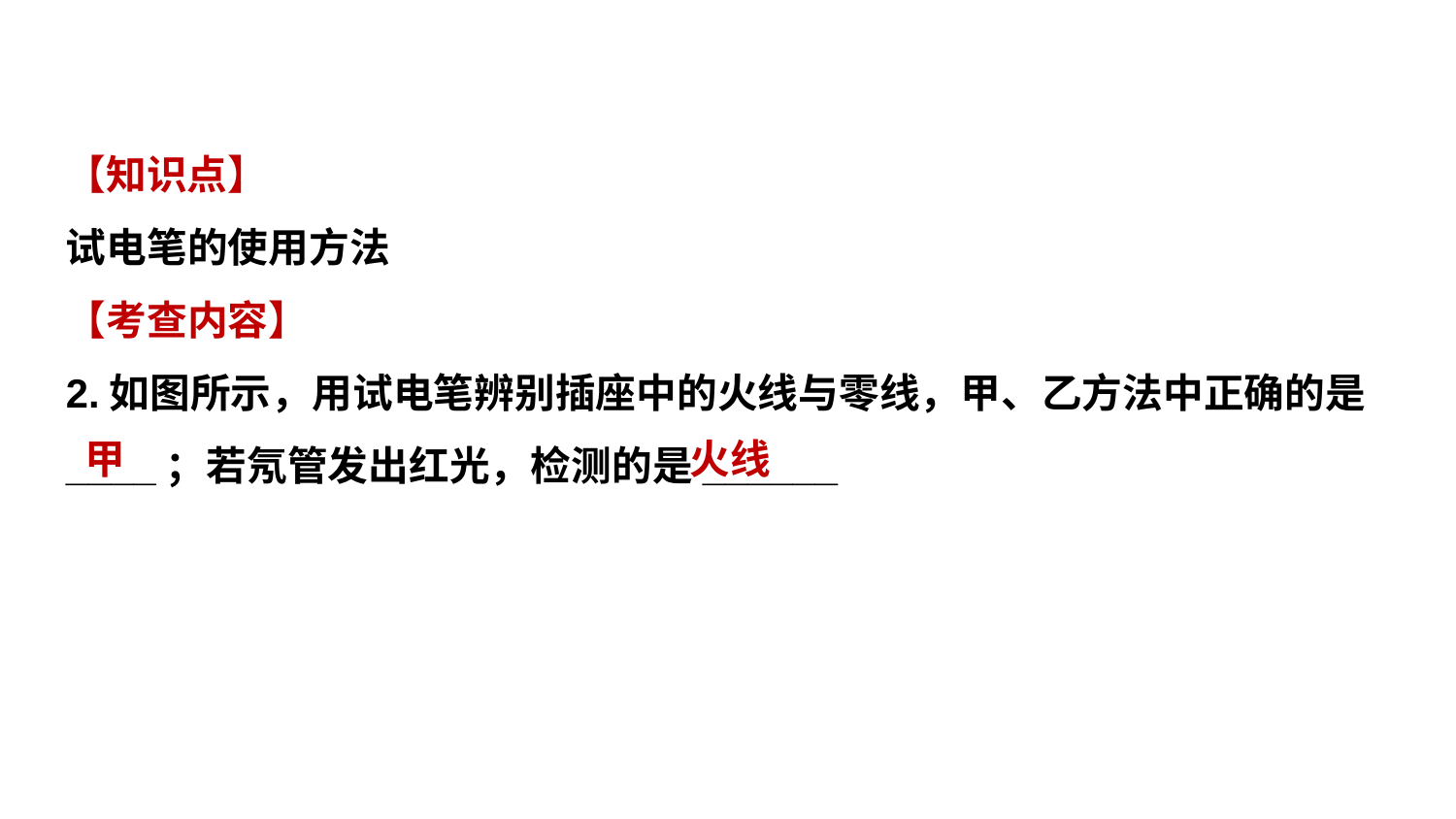

【知识点】
试电笔的使用方法
【考查内容】
2.如图所示，用试电笔辨别插座中的火线与零线，甲、乙方法中正确的是
____；若氖管发出红光，检测的是______
甲
火线